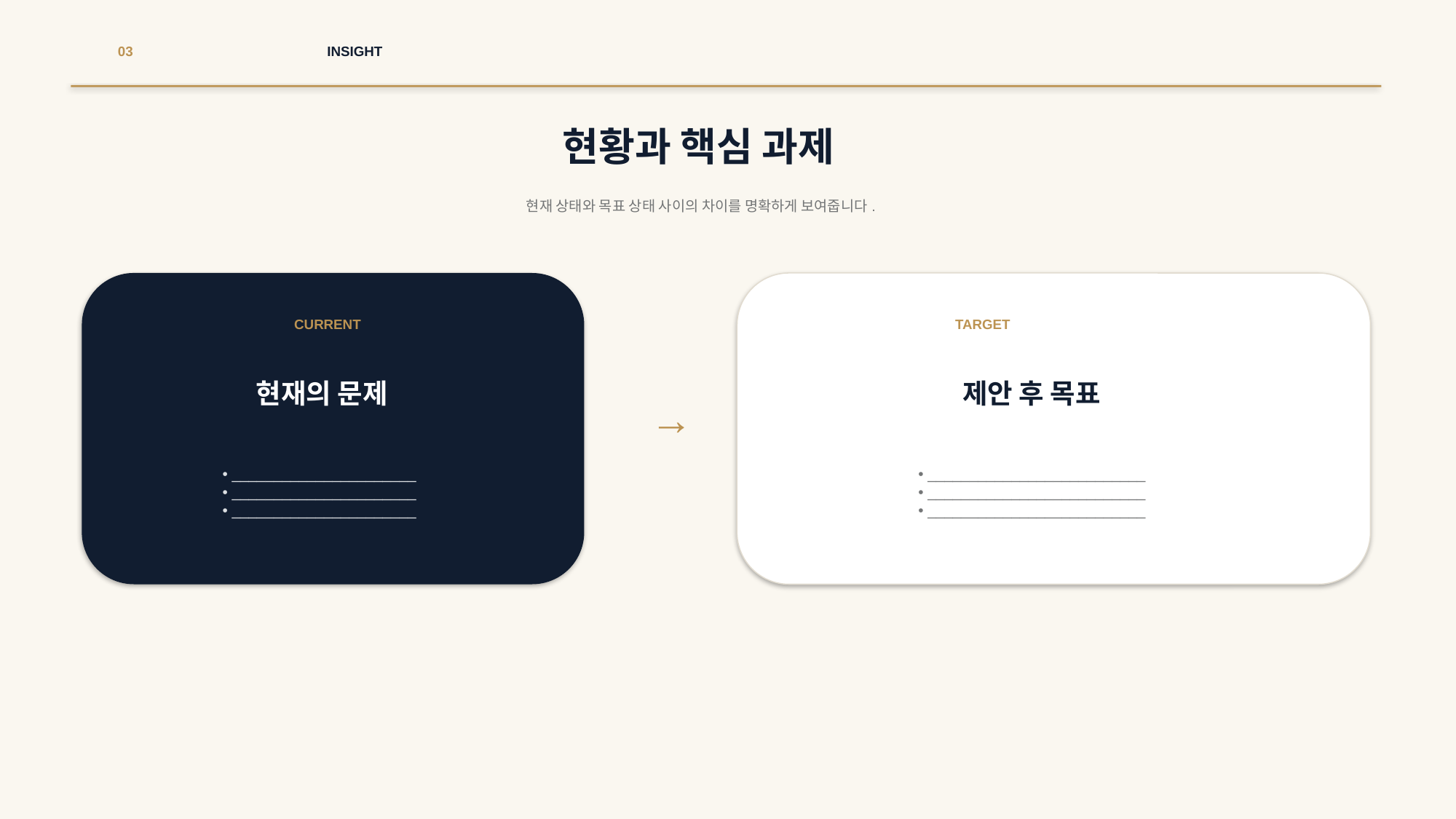

03
INSIGHT

현황과 핵심 과제
현재 상태와 목표 상태 사이의 차이를 명확하게 보여줍니다.

CURRENT
TARGET
현재의 문제
제안 후 목표
→
• ______________________
• ______________________
• ______________________
• __________________________
• __________________________
• __________________________